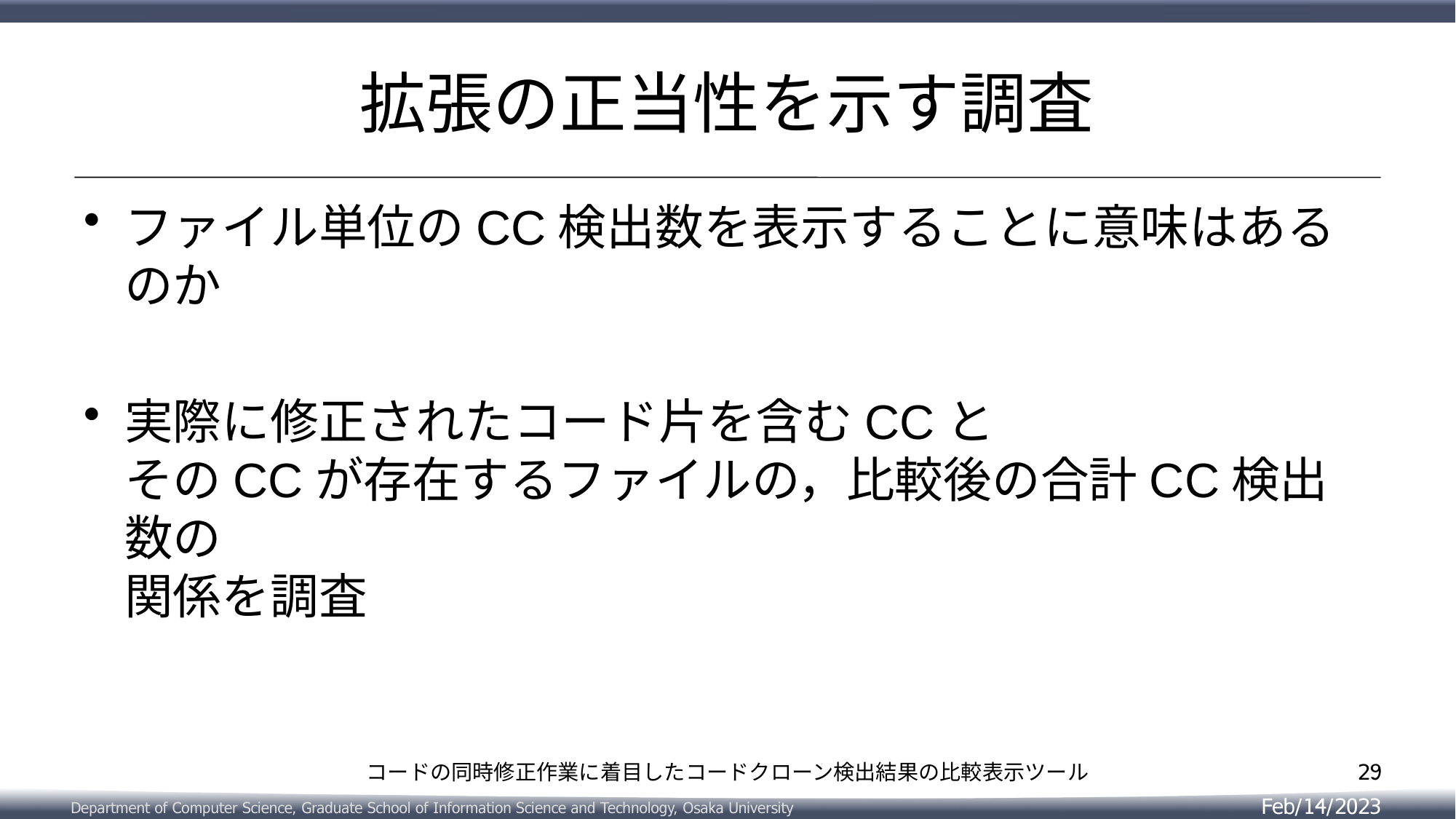

# 拡張の正当性を示す調査
ファイル単位のCC検出数を表示することに意味はあるのか

実際に修正されたコード片を含むCCと
そのCCが存在するファイルの，比較後の合計CC検出数の
関係を調査
29
コードの同時修正作業に着目したコードクローン検出結果の比較表示ツール
Feb/14/2023